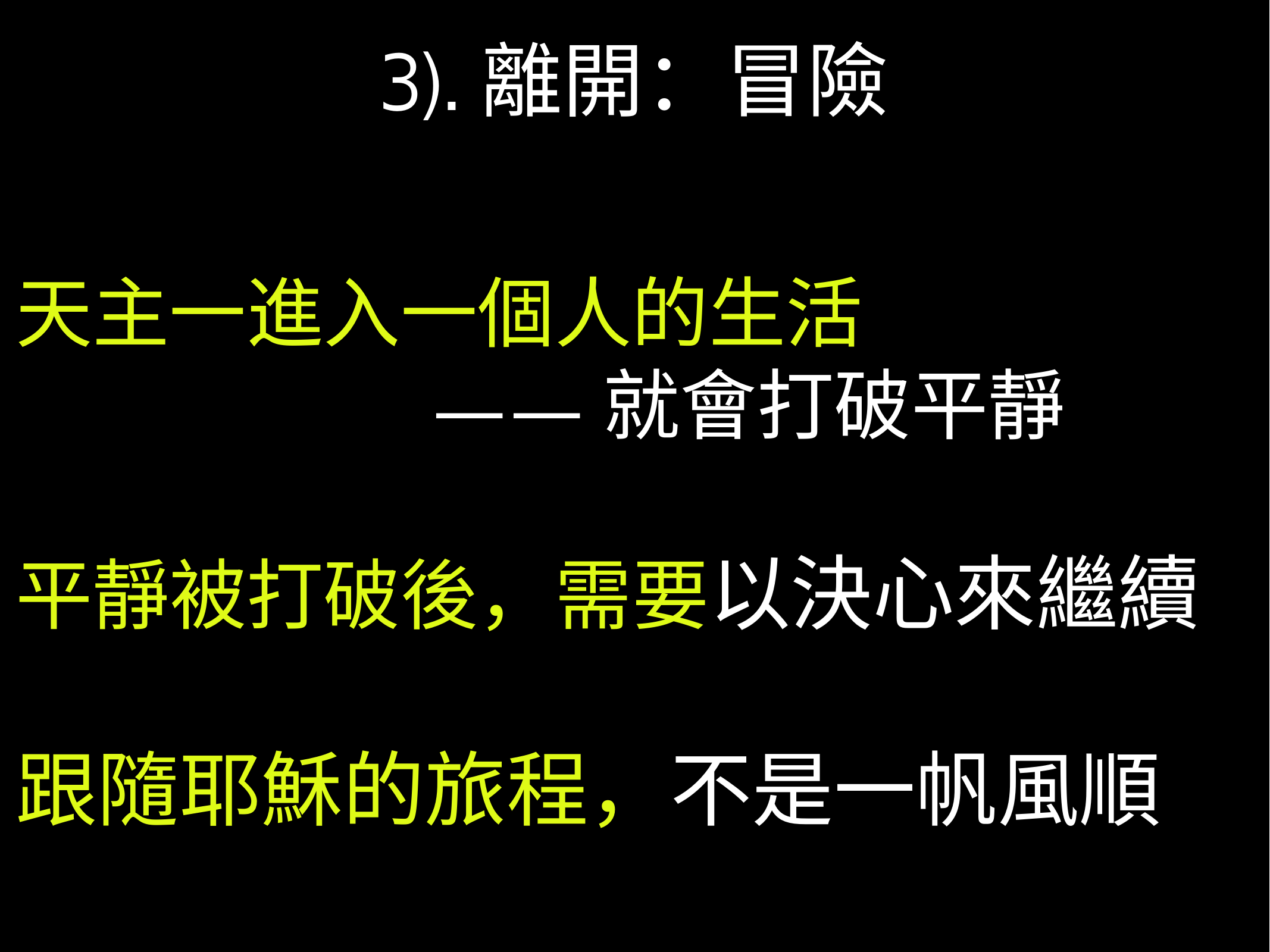

# 3).離開：冒險

天主一進入一個人的生活
                  ——就會打破平靜

平靜被打破後，需要以決心來繼續

跟隨耶穌的旅程，不是一帆風順